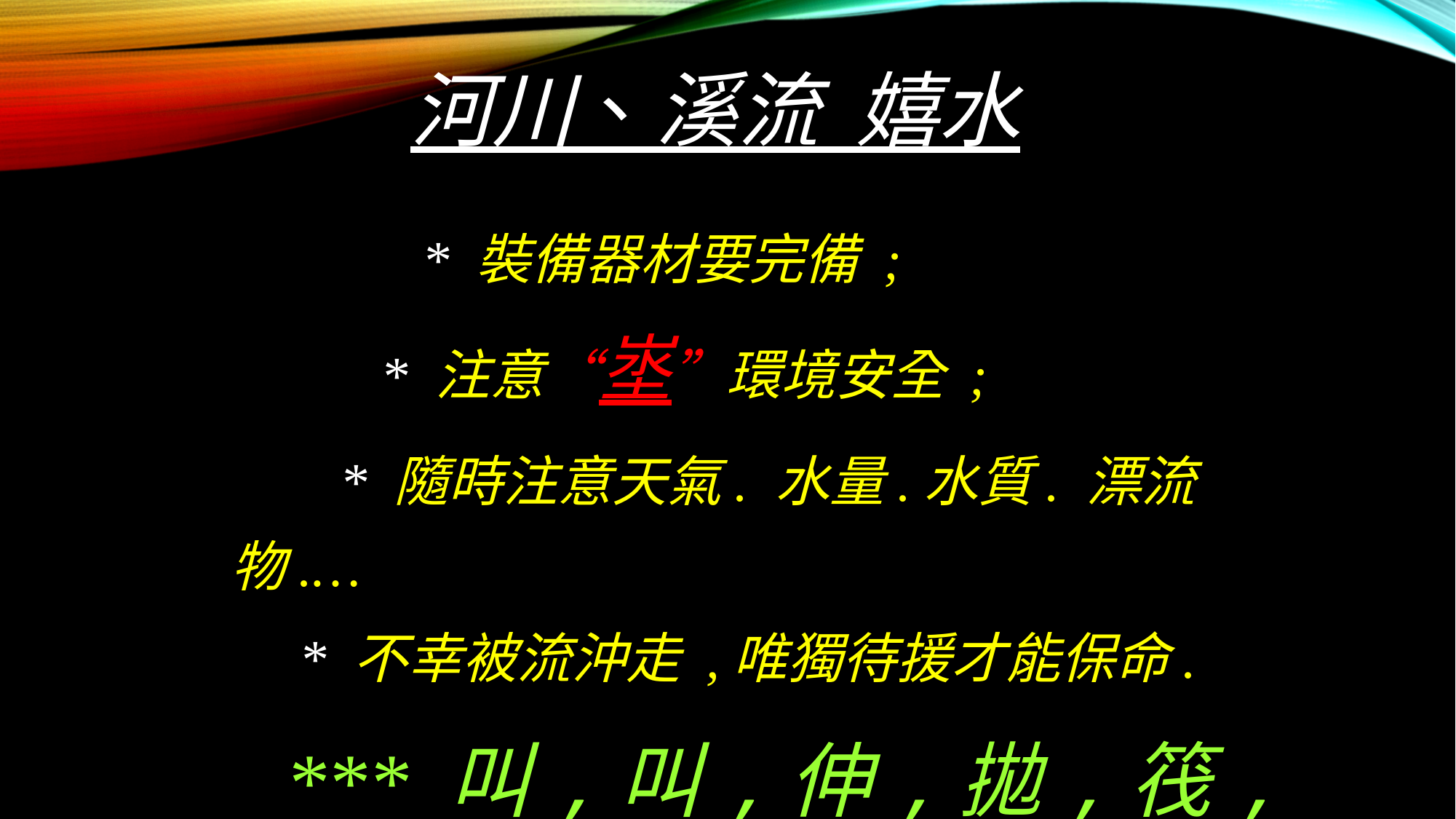

河川、溪流  嬉水
              * 裝備器材要完備 ;
           * 注意“埊”環境安全 ;
        * 隨時注意天氣. 水量.水質. 漂流物.…
     * 不幸被流沖走 ,唯獨待援才能保命.
    *** 叫,叫,伸,拋,筏,***